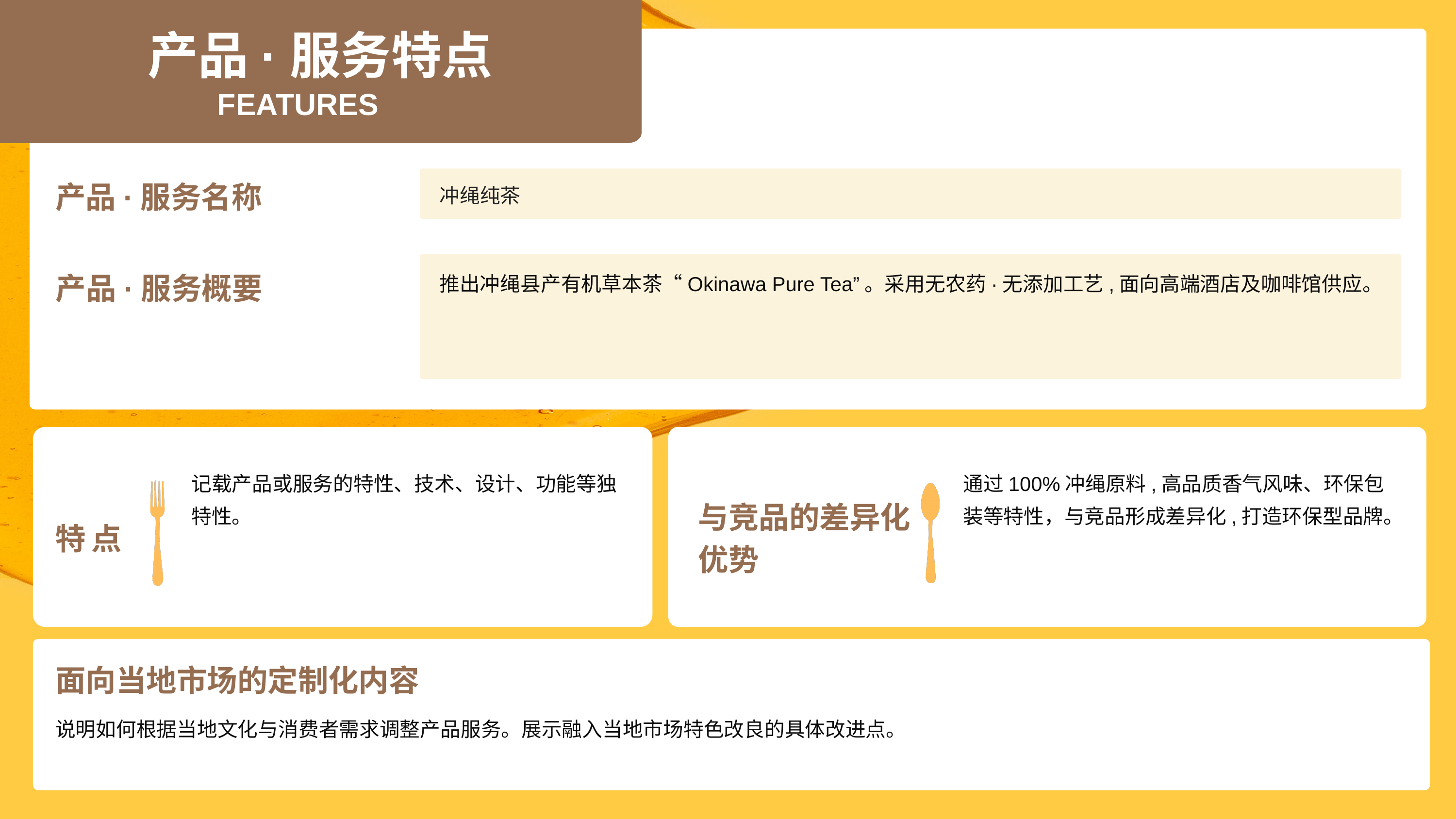

产品·服务特点

FEATURES

产品·服务名称
冲绳纯茶

产品·服务概要
推出冲绳县产有机草本茶“Okinawa Pure Tea”。采用无农药·无添加工艺,面向高端酒店及咖啡馆供应。

记载产品或服务的特性、技术、设计、功能等独特性。
通过100%冲绳原料,高品质香气风味、环保包装等特性，与竞品形成差异化,打造环保型品牌。

与竞品的差异化优势
特点

面向当地市场的定制化内容

说明如何根据当地文化与消费者需求调整产品服务。展示融入当地市场特色改良的具体改进点。